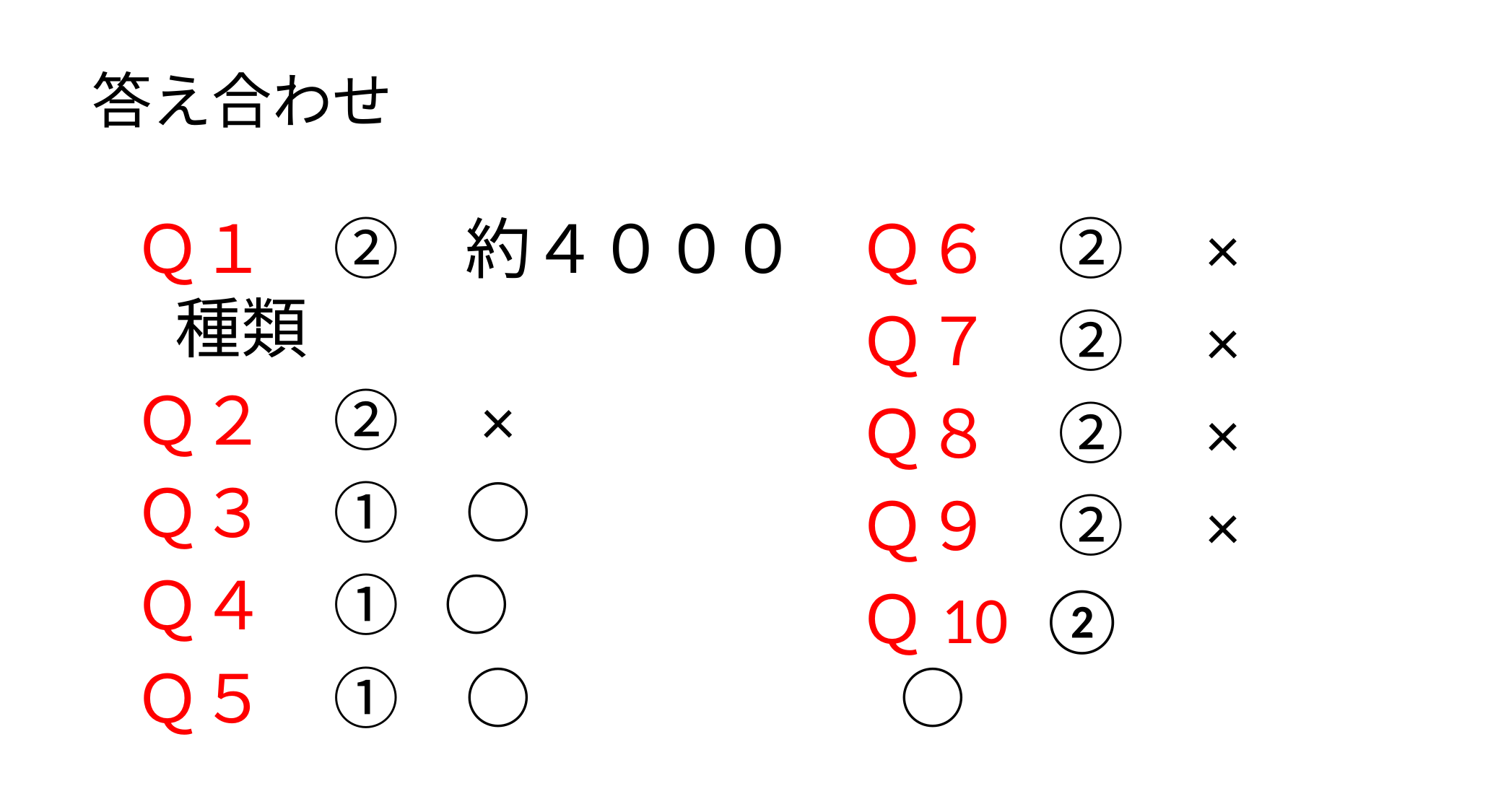

# 答え合わせ
Ｑ１　②　約４０００種類
Ｑ２　②　×
Ｑ３　①　○
Ｑ４　①   ○
Ｑ５　①　○

Ｑ６　②　×
Ｑ７　②　×
Ｑ８　②　×
Ｑ９　②　×
Ｑ10  ②　○